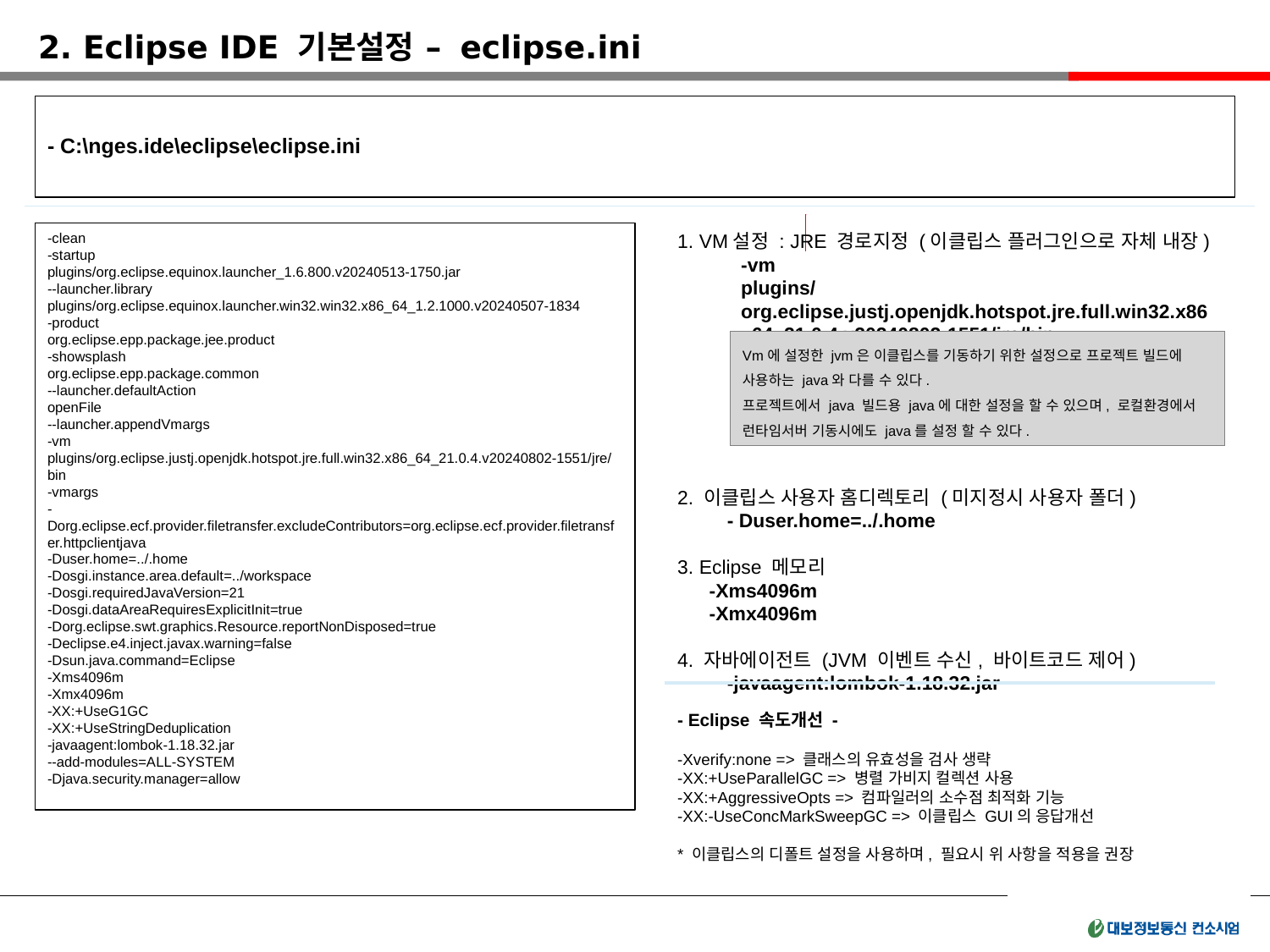

2. Eclipse IDE 기본설정 – eclipse.ini

- C:\nges.ide\eclipse\eclipse.ini

-clean
-startup
plugins/org.eclipse.equinox.launcher_1.6.800.v20240513-1750.jar
--launcher.library
plugins/org.eclipse.equinox.launcher.win32.win32.x86_64_1.2.1000.v20240507-1834
-product
org.eclipse.epp.package.jee.product
-showsplash
org.eclipse.epp.package.common
--launcher.defaultAction
openFile
--launcher.appendVmargs
-vm
plugins/org.eclipse.justj.openjdk.hotspot.jre.full.win32.x86_64_21.0.4.v20240802-1551/jre/bin
-vmargs
-Dorg.eclipse.ecf.provider.filetransfer.excludeContributors=org.eclipse.ecf.provider.filetransfer.httpclientjava
-Duser.home=../.home
-Dosgi.instance.area.default=../workspace
-Dosgi.requiredJavaVersion=21
-Dosgi.dataAreaRequiresExplicitInit=true
-Dorg.eclipse.swt.graphics.Resource.reportNonDisposed=true
-Declipse.e4.inject.javax.warning=false
-Dsun.java.command=Eclipse
-Xms4096m
-Xmx4096m
-XX:+UseG1GC
-XX:+UseStringDeduplication
-javaagent:lombok-1.18.32.jar
--add-modules=ALL-SYSTEM
-Djava.security.manager=allow

1. VM설정 : JRE 경로지정 (이클립스 플러그인으로 자체 내장)
-vm
plugins/org.eclipse.justj.openjdk.hotspot.jre.full.win32.x86_64_21.0.4.v20240802-1551/jre/bin

2. 이클립스 사용자 홈디렉토리 (미지정시 사용자 폴더)
         - Duser.home=../.home

3. Eclipse 메모리
-Xms4096m
-Xmx4096m

4. 자바에이전트 (JVM 이벤트 수신, 바이트코드 제어)
         -javaagent:lombok-1.18.32.jar

Vm에 설정한 jvm은 이클립스를 기동하기 위한 설정으로 프로젝트 빌드에 사용하는 java와 다를 수 있다.
프로젝트에서 java 빌드용 java에 대한 설정을 할 수 있으며, 로컬환경에서 런타임서버 기동시에도 java를 설정 할 수 있다.
- Eclipse 속도개선 -

-Xverify:none => 클래스의 유효성을 검사 생략
-XX:+UseParallelGC => 병렬 가비지 컬렉션 사용
-XX:+AggressiveOpts => 컴파일러의 소수점 최적화 기능
-XX:-UseConcMarkSweepGC => 이클립스 GUI의 응답개선

* 이클립스의 디폴트 설정을 사용하며, 필요시 위 사항을 적용을 권장